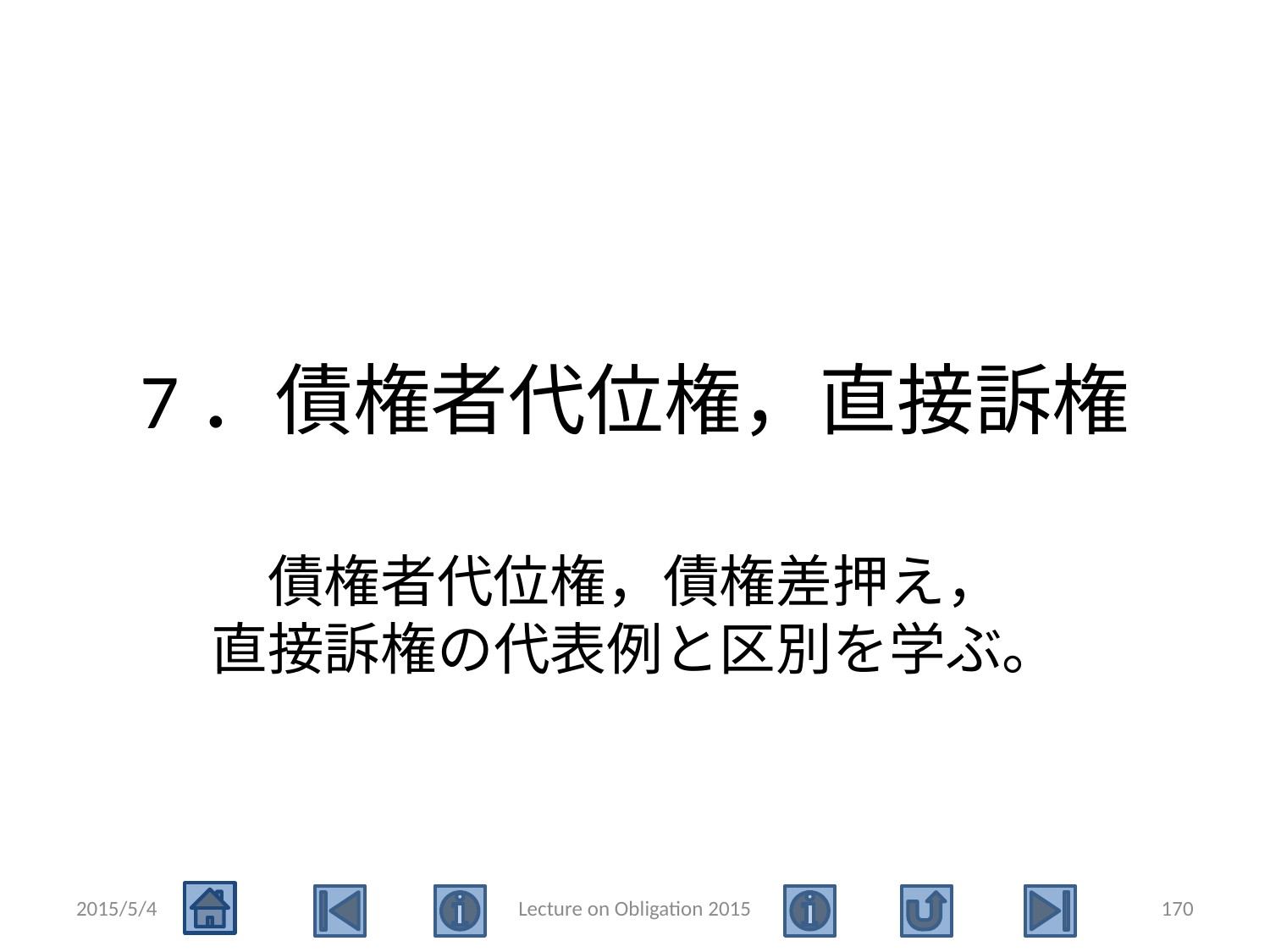

# 7．債権者代位権，直接訴権
債権者代位権，債権差押え，
直接訴権の代表例と区別を学ぶ。
2015/5/4
Lecture on Obligation 2015
170